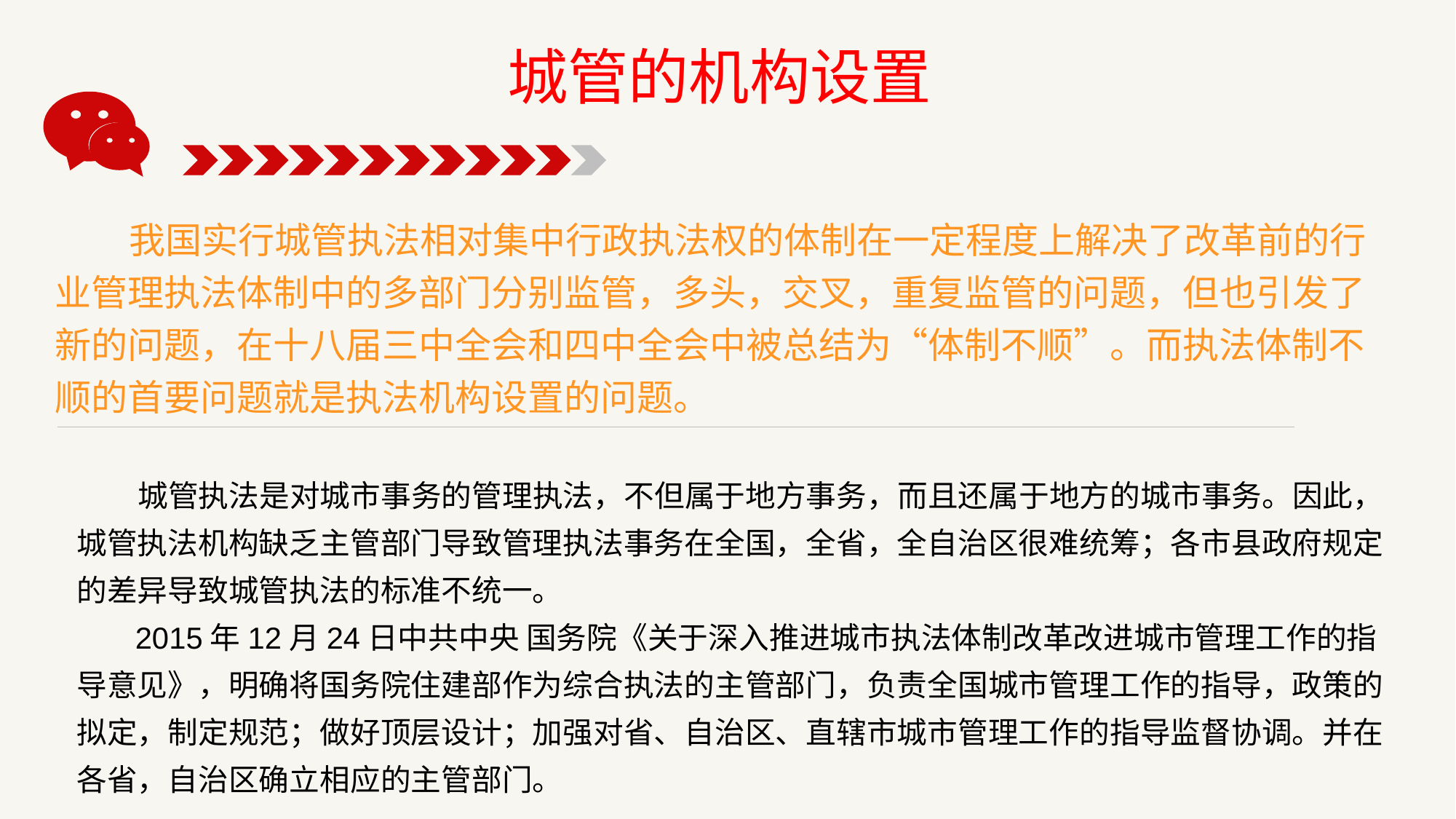

城管的机构设置

        我国实行城管执法相对集中行政执法权的体制在一定程度上解决了改革前的行业管理执法体制中的多部门分别监管，多头，交叉，重复监管的问题，但也引发了新的问题，在十八届三中全会和四中全会中被总结为“体制不顺”。而执法体制不顺的首要问题就是执法机构设置的问题。
        城管执法是对城市事务的管理执法，不但属于地方事务，而且还属于地方的城市事务。因此，城管执法机构缺乏主管部门导致管理执法事务在全国，全省，全自治区很难统筹；各市县政府规定的差异导致城管执法的标准不统一。
       2015年12月24日中共中央 国务院《关于深入推进城市执法体制改革改进城市管理工作的指导意见》，明确将国务院住建部作为综合执法的主管部门，负责全国城市管理工作的指导，政策的拟定，制定规范；做好顶层设计；加强对省、自治区、直辖市城市管理工作的指导监督协调。并在各省，自治区确立相应的主管部门。